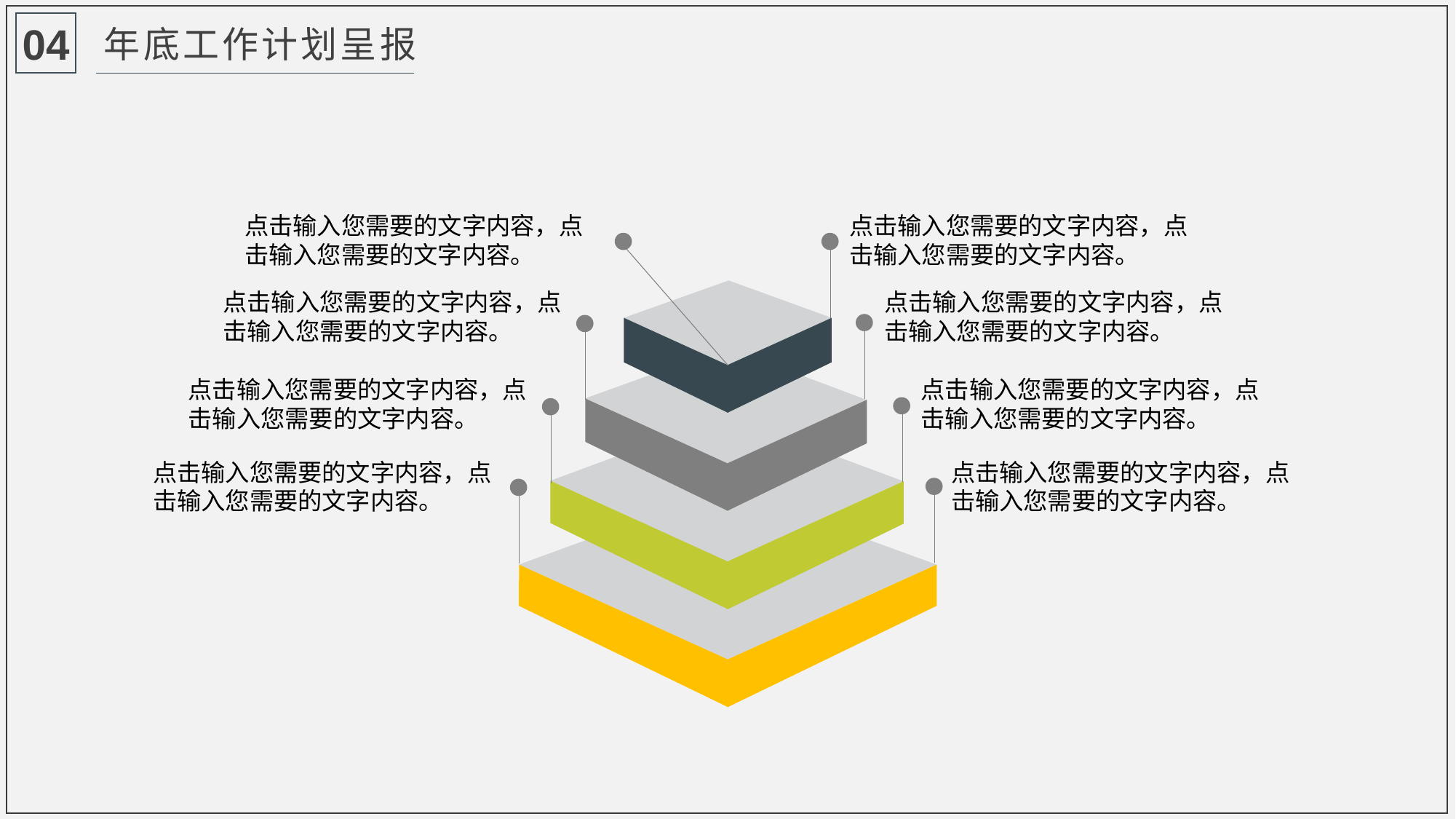

04
年底工作计划呈报
点击输入您需要的文字内容，点击输入您需要的文字内容。
点击输入您需要的文字内容，点击输入您需要的文字内容。

点击输入您需要的文字内容，点击输入您需要的文字内容。
点击输入您需要的文字内容，点击输入您需要的文字内容。

点击输入您需要的文字内容，点击输入您需要的文字内容。
点击输入您需要的文字内容，点击输入您需要的文字内容。

点击输入您需要的文字内容，点击输入您需要的文字内容。
点击输入您需要的文字内容，点击输入您需要的文字内容。